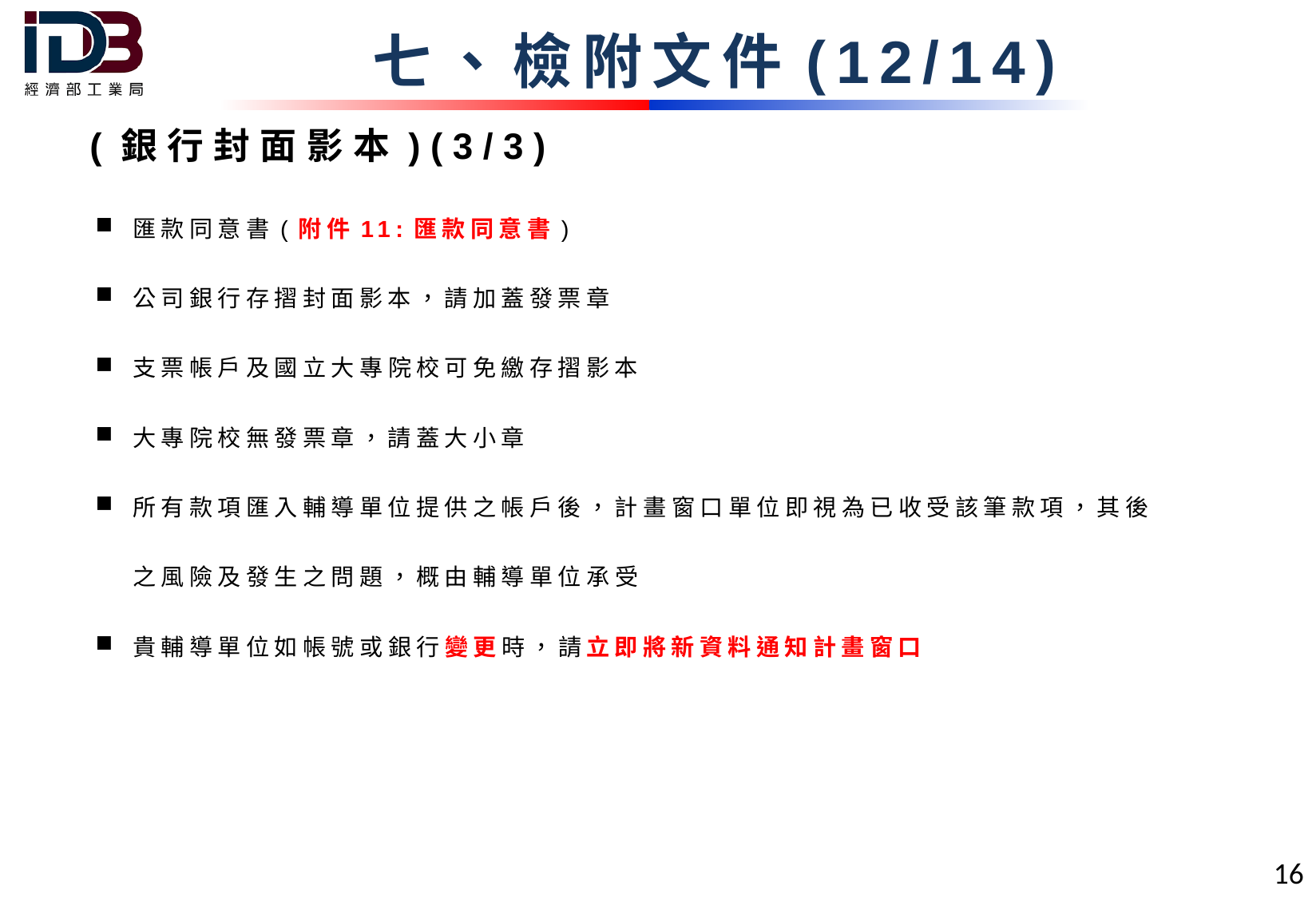

七、檢附文件(12/14)
(銀行封面影本)(3/3)
匯款同意書(附件11:匯款同意書)
公司銀行存摺封面影本，請加蓋發票章
支票帳戶及國立大專院校可免繳存摺影本
大專院校無發票章，請蓋大小章
所有款項匯入輔導單位提供之帳戶後，計畫窗口單位即視為已收受該筆款項，其後之風險及發生之問題，概由輔導單位承受
貴輔導單位如帳號或銀行變更時，請立即將新資料通知計畫窗口